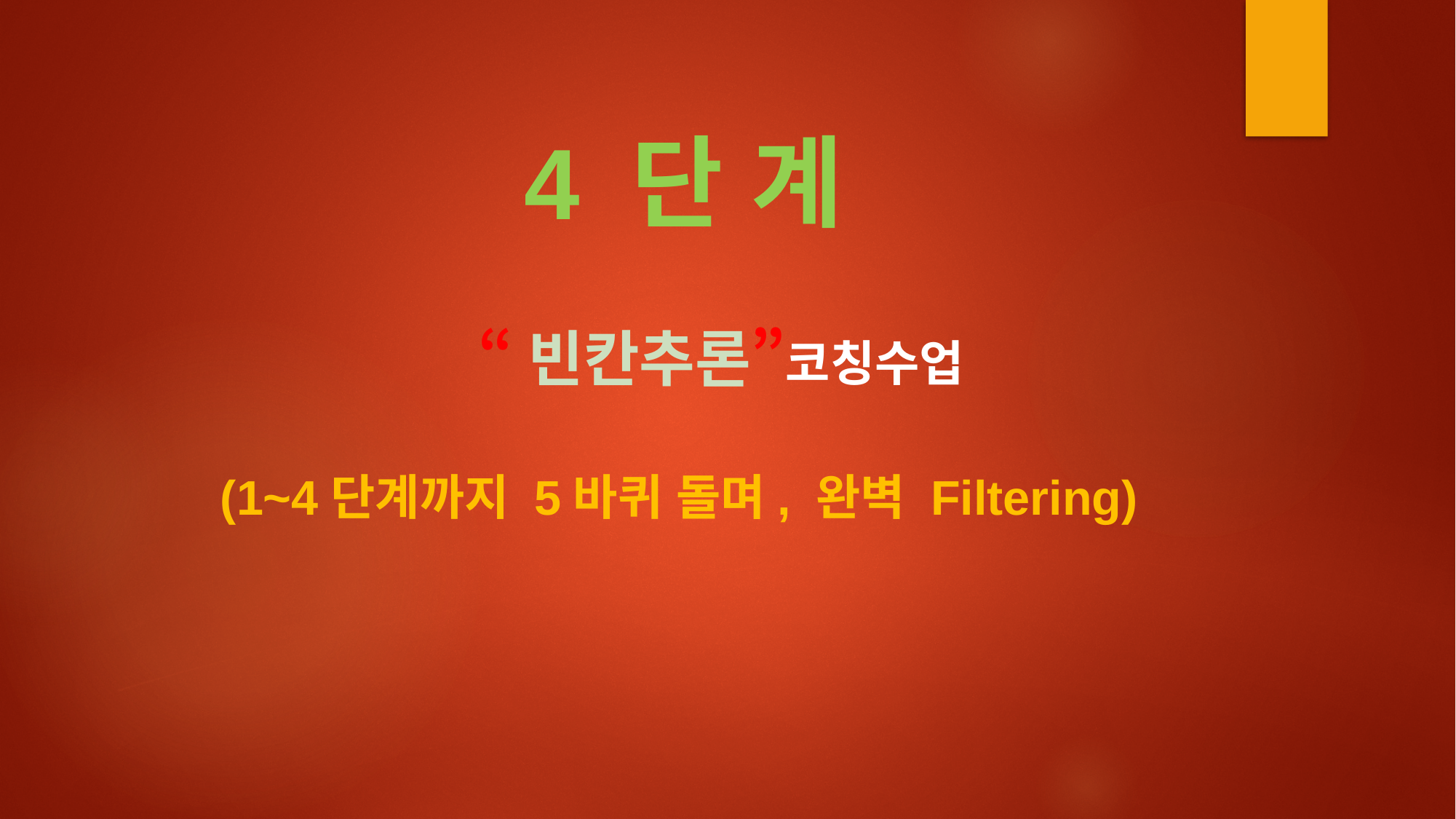

4 단 계

   “빈칸추론”코칭수업

(1~4단계까지 5바퀴 돌며, 완벽 Filtering)